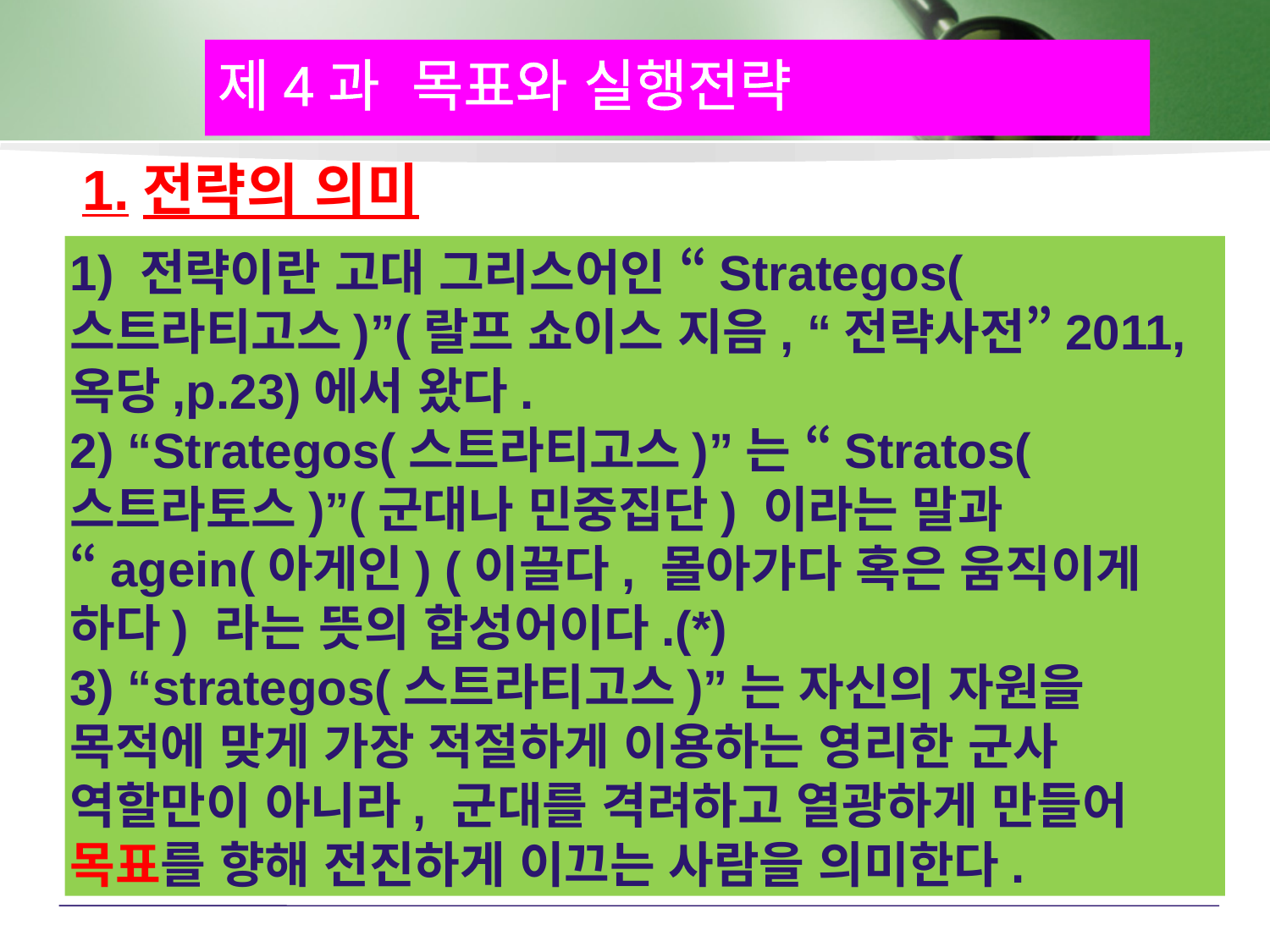

제4과  목표와 실행전략
# 1.전략의 의미
1) 전략이란 고대 그리스어인 “Strategos(스트라티고스)”(랄프 쇼이스 지음, “전략사전”2011, 옥당,p.23)에서 왔다.
2) “Strategos(스트라티고스)”는 “Stratos(스트라토스)”(군대나 민중집단) 이라는 말과 “agein(아게인) (이끌다, 몰아가다 혹은 움직이게 하다) 라는 뜻의 합성어이다.(*)
3) “strategos(스트라티고스)”는 자신의 자원을 목적에 맞게 가장 적절하게 이용하는 영리한 군사 역할만이 아니라, 군대를 격려하고 열광하게 만들어 목표를 향해 전진하게 이끄는 사람을 의미한다.